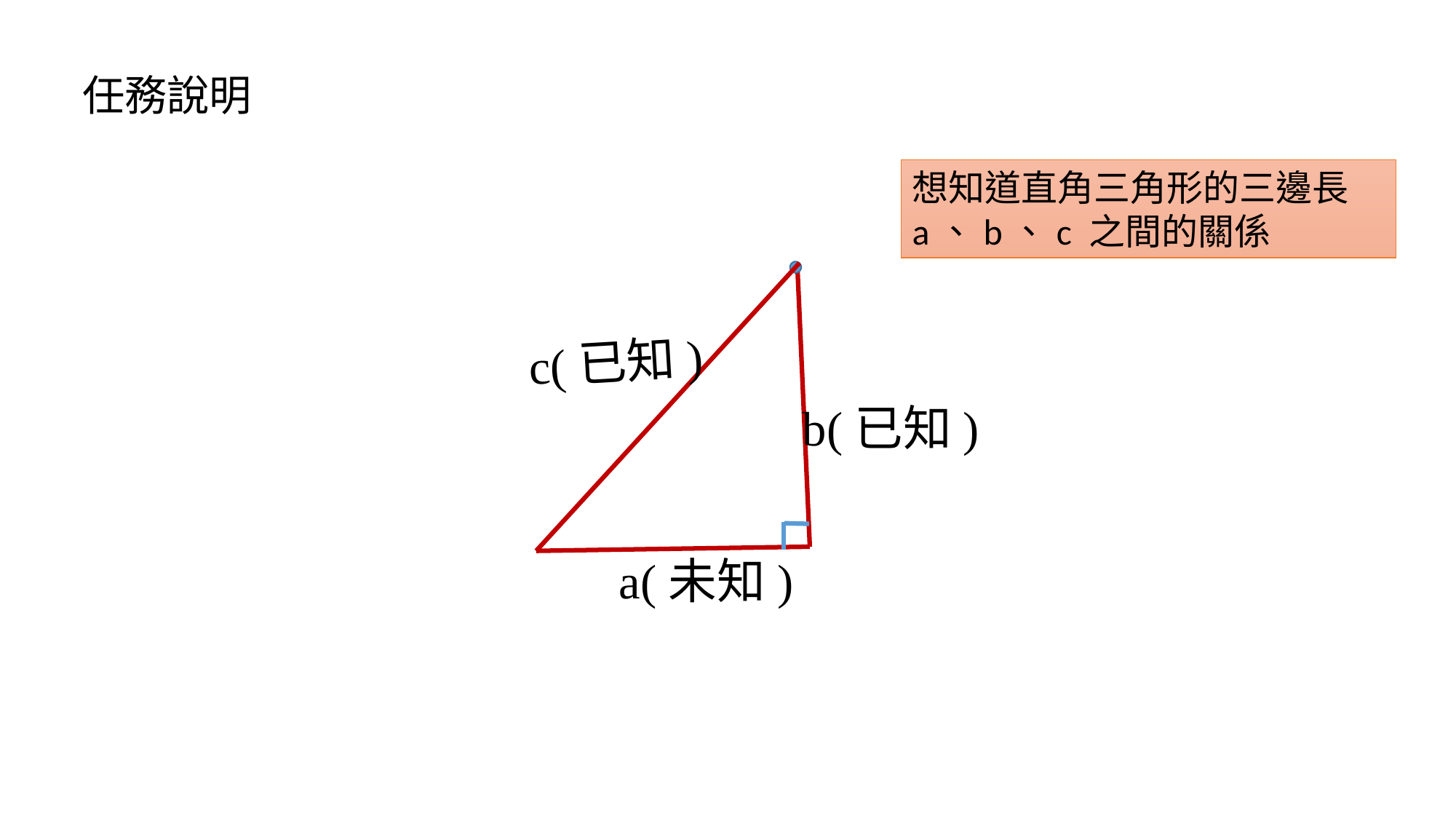

任務說明
想知道直角三角形的三邊長
a、b、c 之間的關係

c(已知)
b(已知)
a(未知)